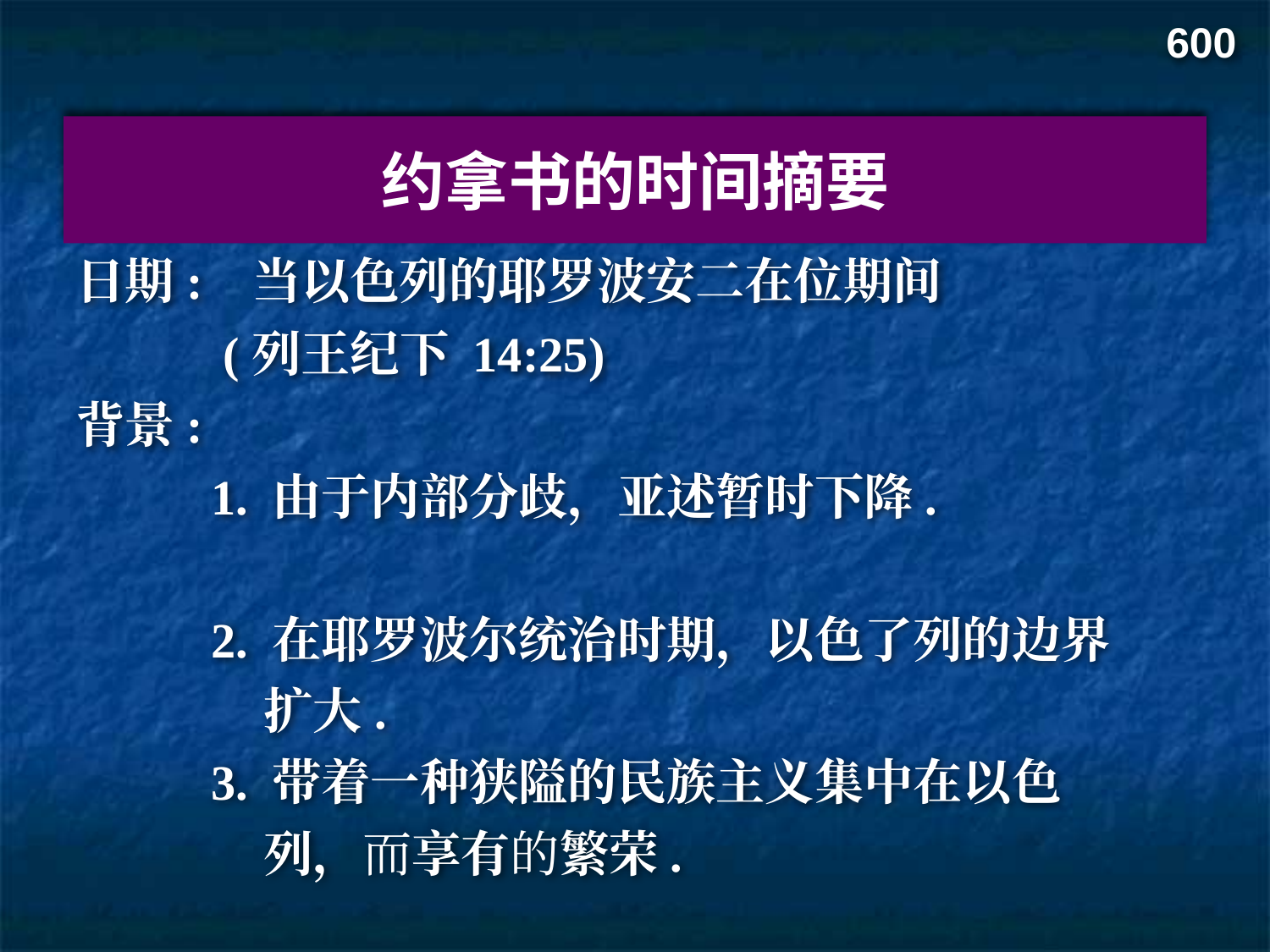

600
约拿书的时间摘要
Circumstances Summary
日期:   当以色列的耶罗波安二在位期间
            (列王纪下 14:25)
背景:
           1. 由于内部分歧，亚述暂时下降.

           2. 在耶罗波尔统治时期，以色了列的边界
	    扩大.
           3. 带着一种狭隘的民族主义集中在以色
	    列，而享有的繁荣.